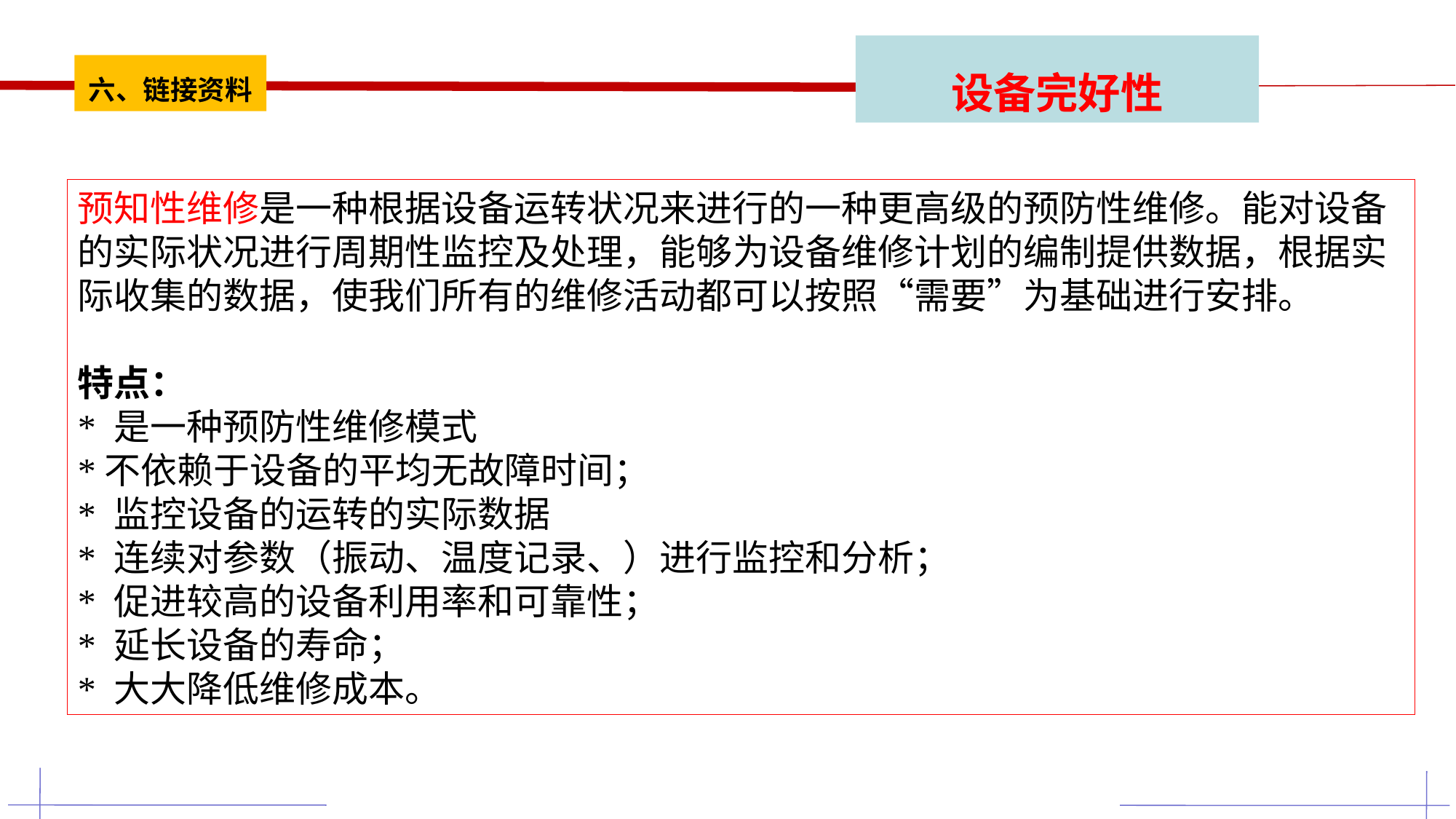

设备完好性
六、链接资料
预知性维修是一种根据设备运转状况来进行的一种更高级的预防性维修。能对设备的实际状况进行周期性监控及处理，能够为设备维修计划的编制提供数据，根据实际收集的数据，使我们所有的维修活动都可以按照“需要”为基础进行安排。

特点：
* 是一种预防性维修模式
*不依赖于设备的平均无故障时间；
* 监控设备的运转的实际数据
* 连续对参数（振动、温度记录、）进行监控和分析；
* 促进较高的设备利用率和可靠性；
* 延长设备的寿命；
* 大大降低维修成本。